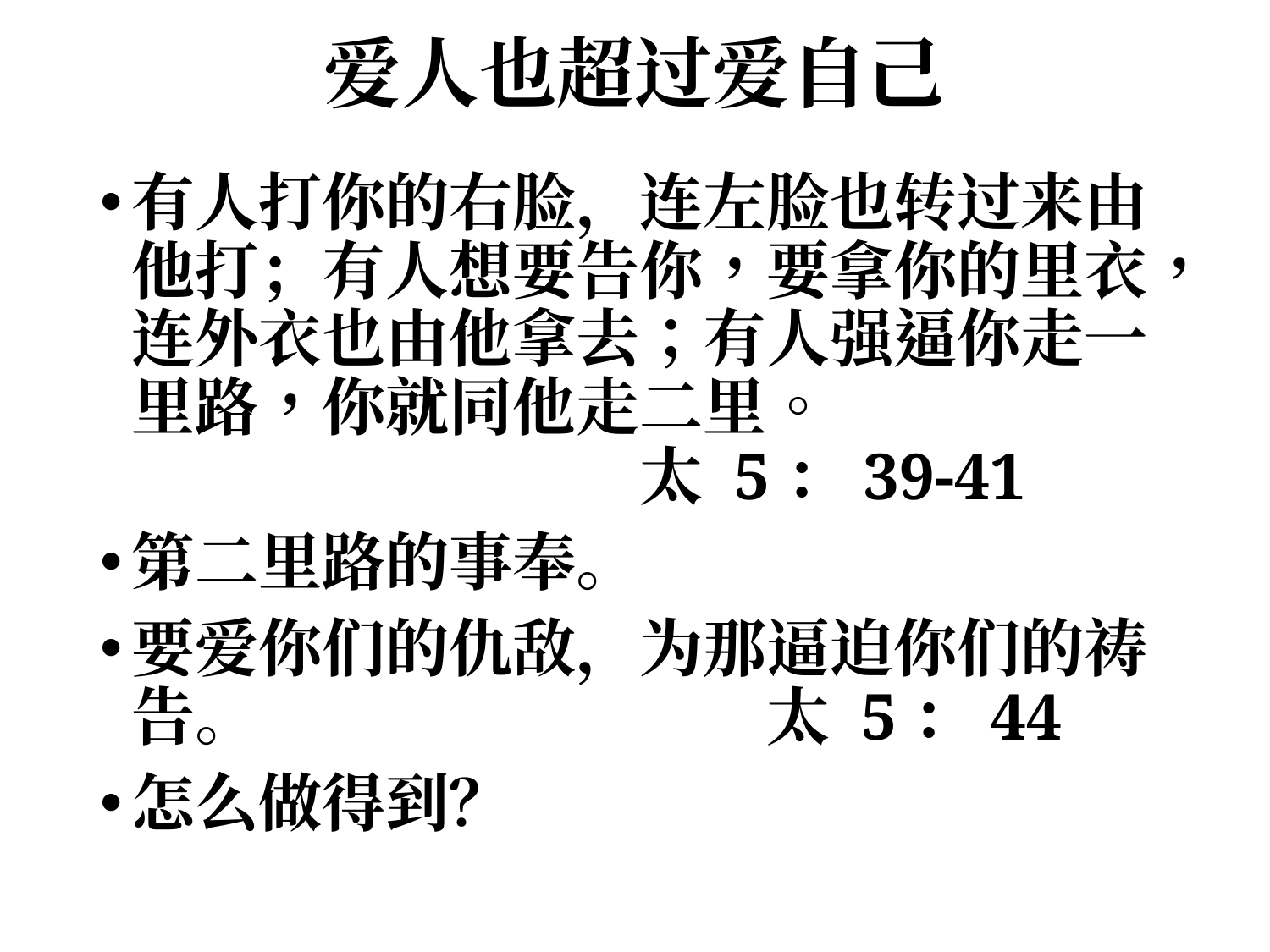

# 爱人也超过爱自己
有人打你的右脸，连左脸也转过来由他打；有人想要告你，要拿你的里衣，连外衣也由他拿去；有人强逼你走一里路，你就同他走二里。 							太 5：39-41
第二里路的事奉。
要爱你们的仇敌，为那逼迫你们的祷告。 				太 5：44
怎么做得到？